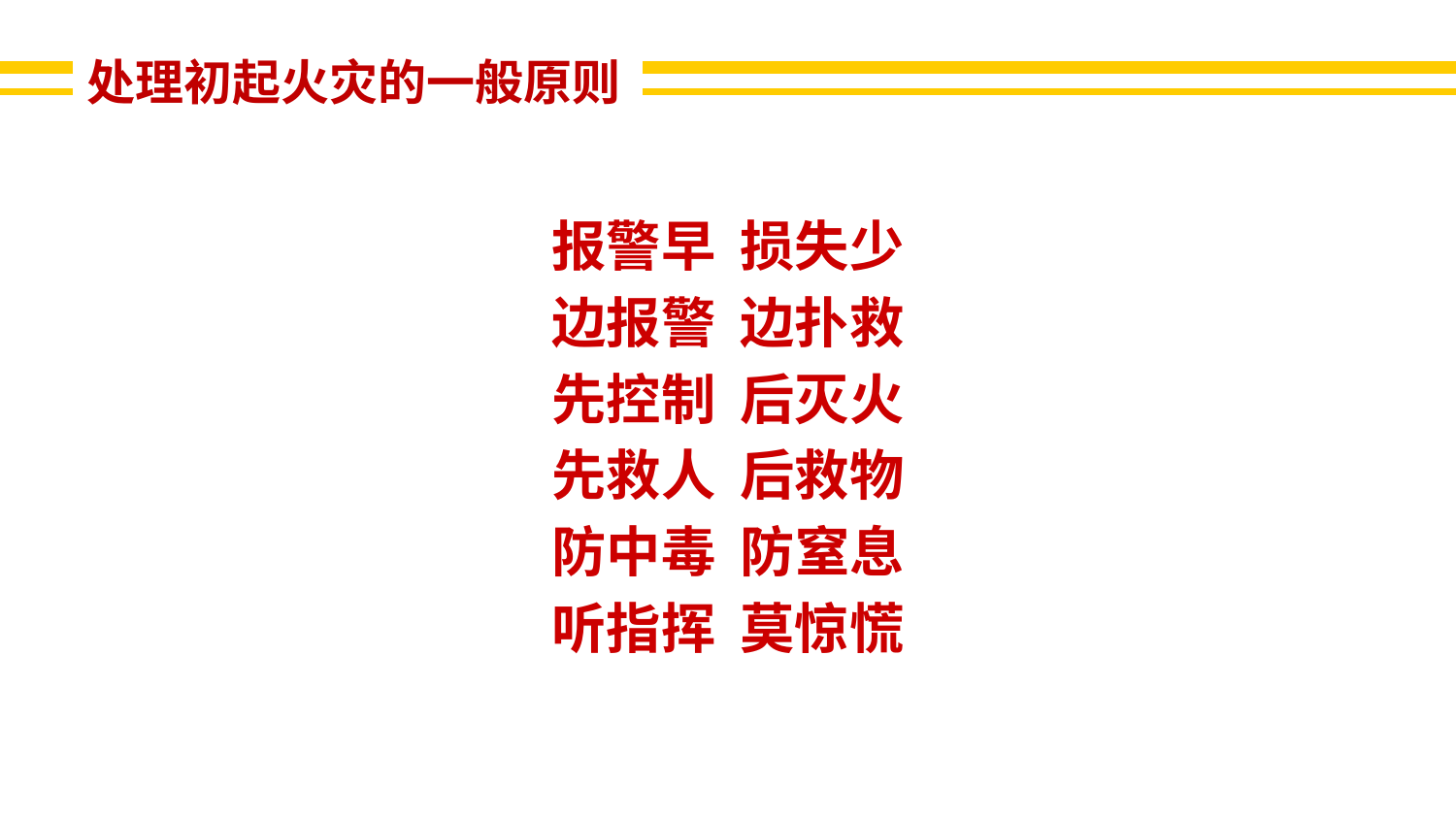

处理初起火灾的一般原则

报警早  损失少
边报警  边扑救
先控制  后灭火
先救人  后救物
防中毒  防窒息
听指挥  莫惊慌